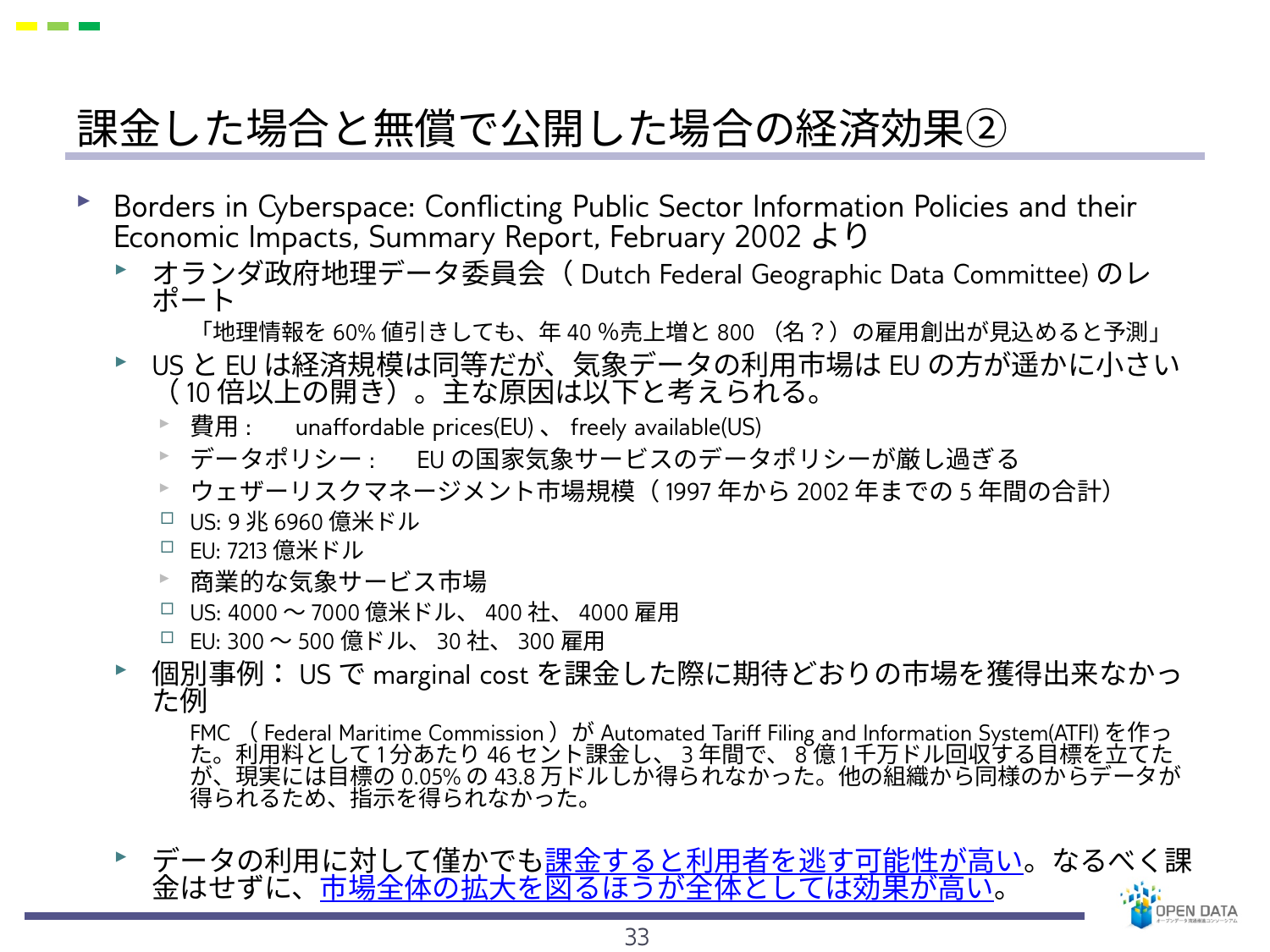

# 課金した場合と無償で公開した場合の経済効果②
Borders in Cyberspace: Conflicting Public Sector Information Policies and their Economic Impacts, Summary Report, February 2002より
オランダ政府地理データ委員会（Dutch Federal Geographic Data Committee)のレポート
「地理情報を60%値引きしても、年40％売上増と800（名？）の雇用創出が見込めると予測」
USとEUは経済規模は同等だが、気象データの利用市場はEUの方が遥かに小さい（10倍以上の開き）。主な原因は以下と考えられる。
費用: 　unaffordable prices(EU)、freely available(US)
データポリシー:　 EUの国家気象サービスのデータポリシーが厳し過ぎる
ウェザーリスクマネージメント市場規模（1997年から2002年までの5年間の合計）
US: 9兆6960億米ドル
EU: 7213億米ドル
商業的な気象サービス市場
US: 4000～7000億米ドル、400社、4000雇用
EU: 300～500億ドル、30社、300雇用
個別事例：USでmarginal costを課金した際に期待どおりの市場を獲得出来なかった例
FMC（Federal Maritime Commission）がAutomated Tariff Filing and Information System(ATFI)を作った。利用料として1分あたり46セント課金し、3年間で、8億1千万ドル回収する目標を立てたが、現実には目標の0.05%の43.8万ドルしか得られなかった。他の組織から同様のからデータが得られるため、指示を得られなかった。

データの利用に対して僅かでも課金すると利用者を逃す可能性が高い。なるべく課金はせずに、市場全体の拡大を図るほうが全体としては効果が高い。
33